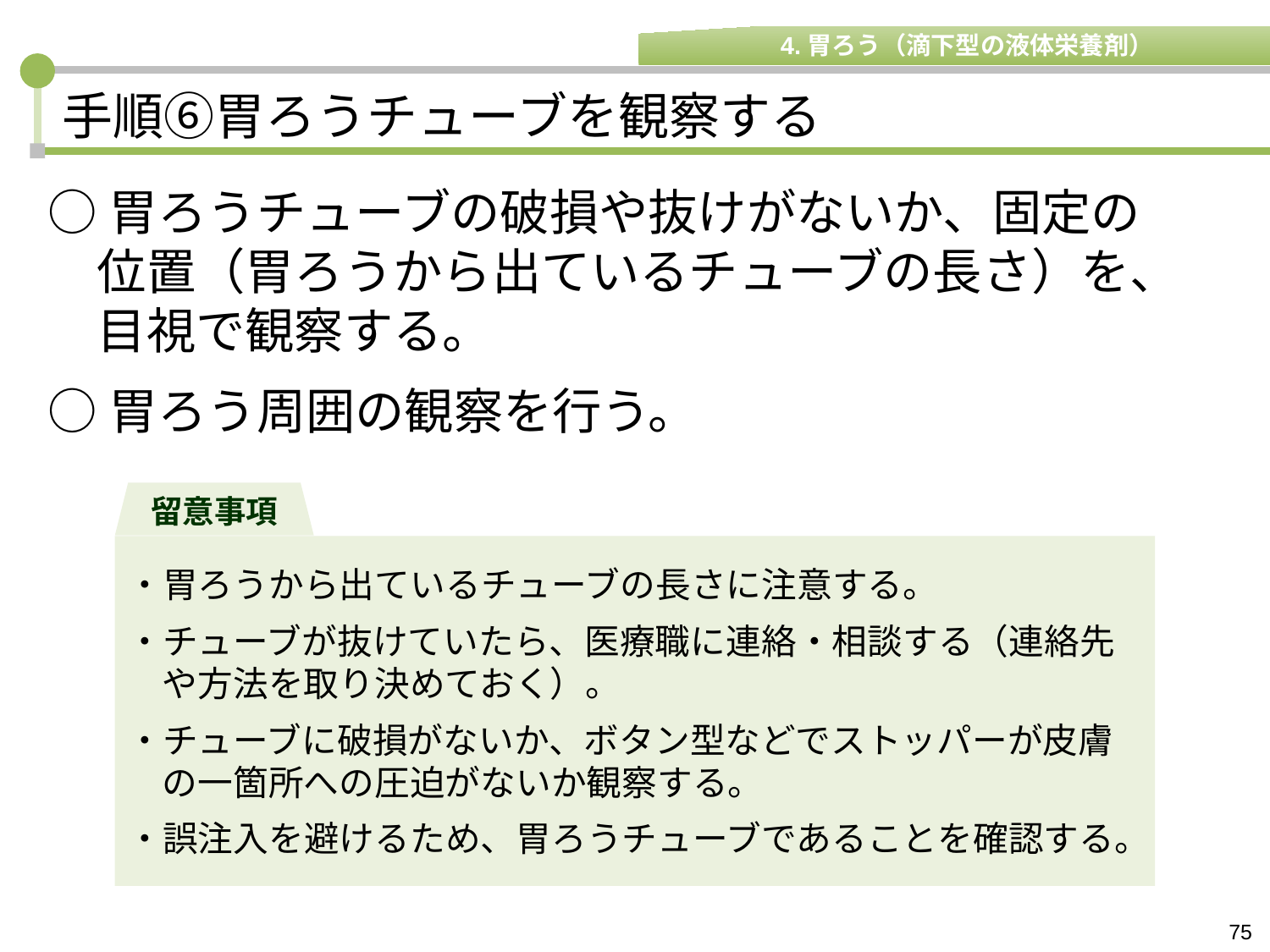

4.胃ろう（滴下型の液体栄養剤）
# 手順⑥胃ろうチューブを観察する
○胃ろうチューブの破損や抜けがないか、固定の　位置（胃ろうから出ているチューブの長さ）を、目視で観察する。
○胃ろう周囲の観察を行う。
留意事項
・胃ろうから出ているチューブの長さに注意する。
・チューブが抜けていたら、医療職に連絡・相談する（連絡先や方法を取り決めておく）。
・チューブに破損がないか、ボタン型などでストッパーが皮膚の一箇所への圧迫がないか観察する。
・誤注入を避けるため、胃ろうチューブであることを確認する。
75